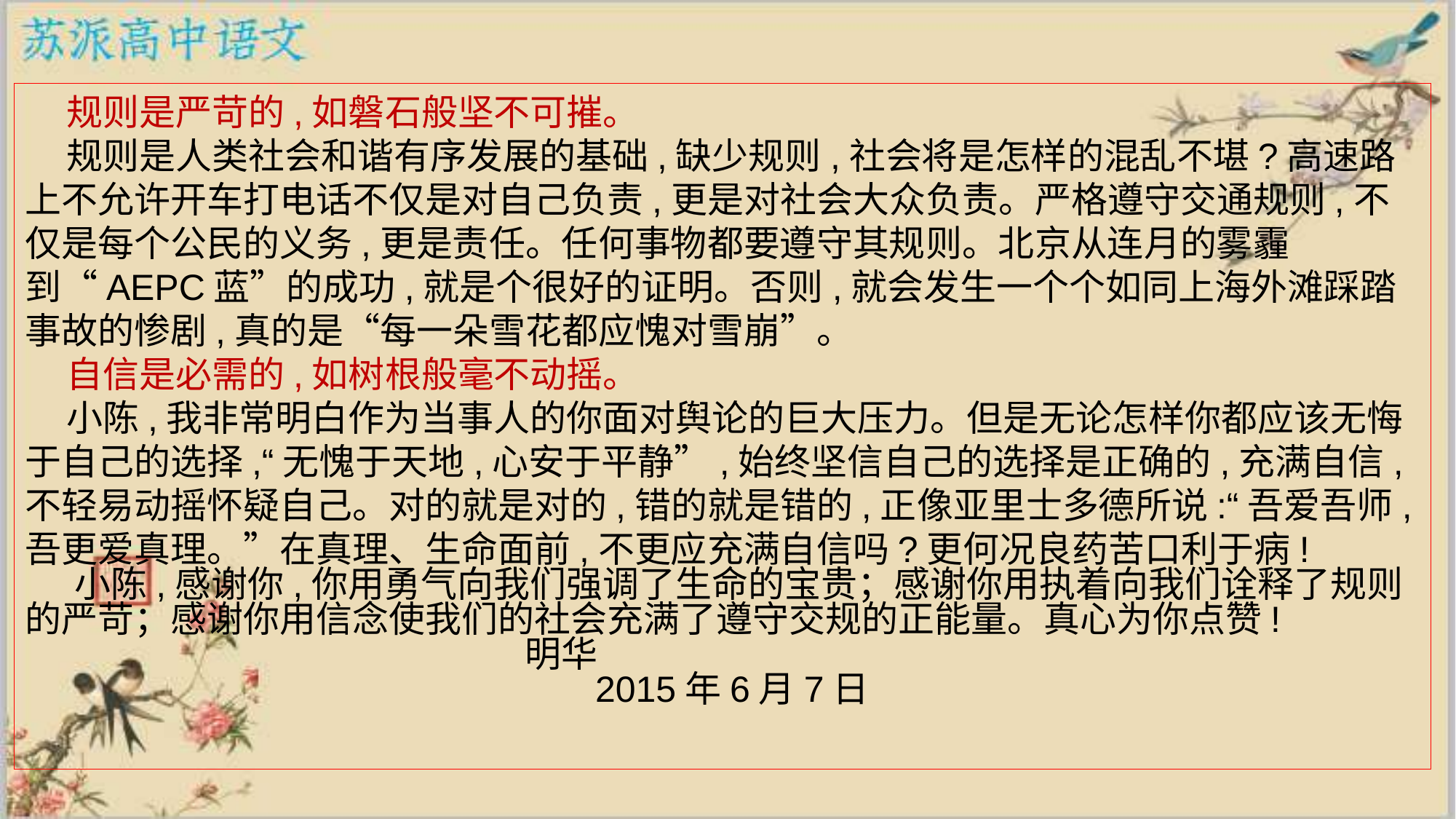

规则是严苛的,如磐石般坚不可摧。
    规则是人类社会和谐有序发展的基础,缺少规则,社会将是怎样的混乱不堪?高速路上不允许开车打电话不仅是对自己负责,更是对社会大众负责。严格遵守交通规则,不仅是每个公民的义务,更是责任。任何事物都要遵守其规则。北京从连月的雾霾到“AEPC蓝”的成功,就是个很好的证明。否则,就会发生一个个如同上海外滩踩踏事故的惨剧,真的是“每一朵雪花都应愧对雪崩”。
    自信是必需的,如树根般毫不动摇。
    小陈,我非常明白作为当事人的你面对舆论的巨大压力。但是无论怎样你都应该无悔于自己的选择,“无愧于天地,心安于平静”,始终坚信自己的选择是正确的,充满自信,不轻易动摇怀疑自己。对的就是对的,错的就是错的,正像亚里士多德所说:“吾爱吾师,吾更爱真理。”在真理、生命面前,不更应充满自信吗?更何况良药苦口利于病!
     小陈,感谢你,你用勇气向我们强调了生命的宝贵；感谢你用执着向我们诠释了规则的严苛；感谢你用信念使我们的社会充满了遵守交规的正能量。真心为你点赞!
                                                            明华
                                                        2015年6月7日